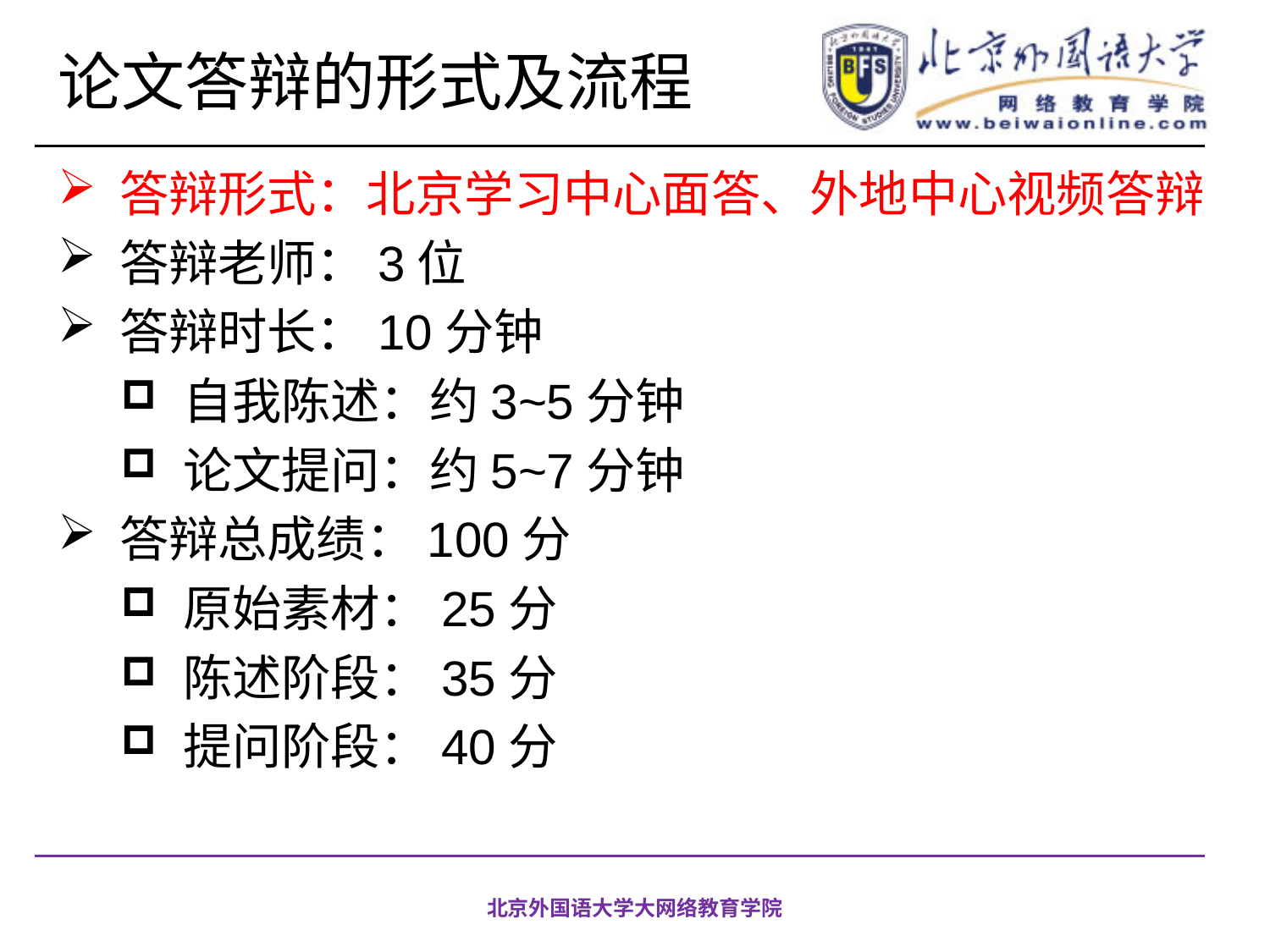

# 论文答辩的形式及流程
答辩形式：北京学习中心面答、外地中心视频答辩
答辩老师：3位
答辩时长：10分钟
自我陈述：约3~5分钟
论文提问：约5~7分钟
答辩总成绩：100分
原始素材：25分
陈述阶段：35分
提问阶段：40分

北京外国语大学大网络教育学院
59